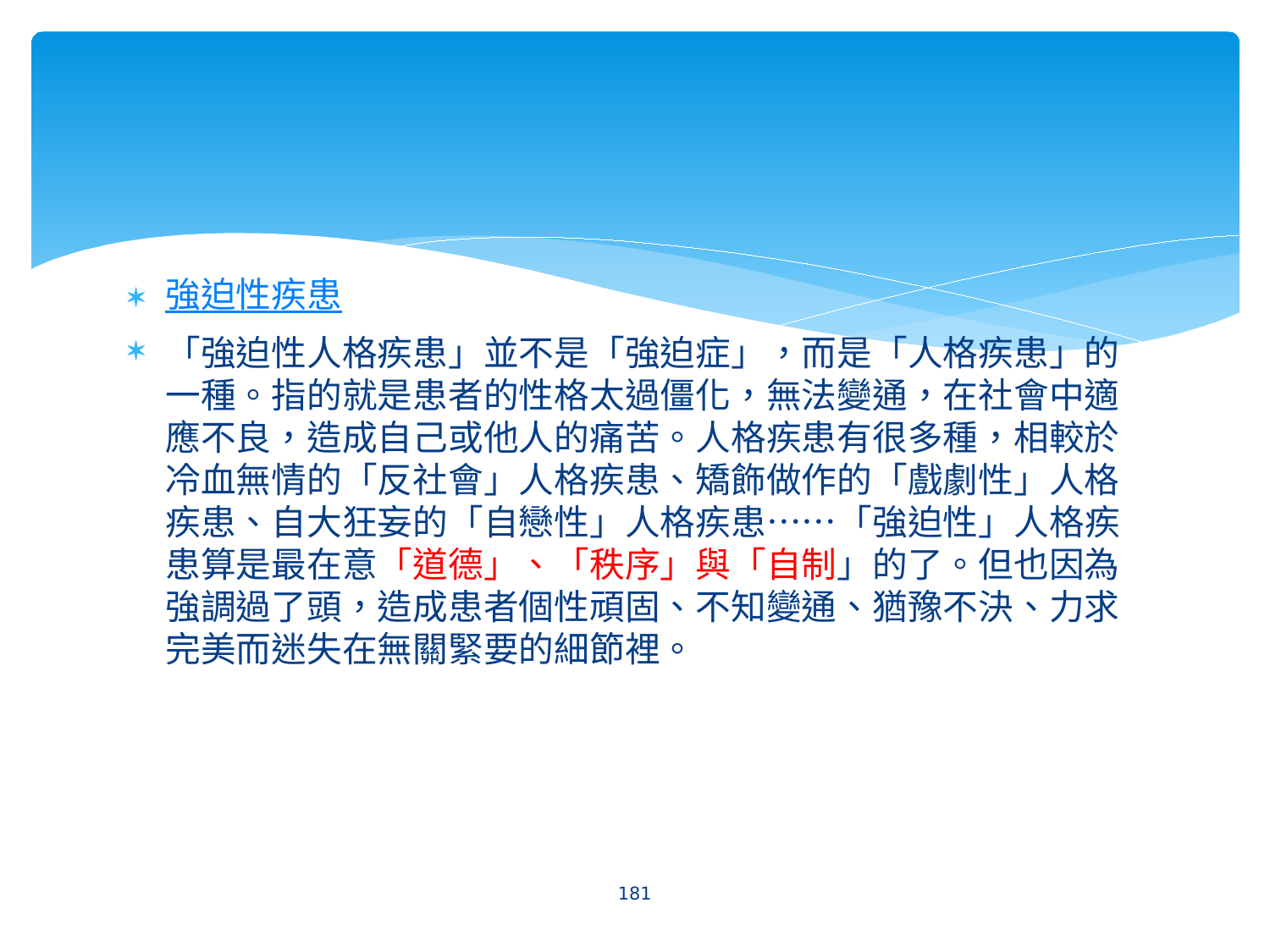

#
強迫性疾患
「強迫性人格疾患」並不是「強迫症」，而是「人格疾患」的一種。指的就是患者的性格太過僵化，無法變通，在社會中適應不良，造成自己或他人的痛苦。人格疾患有很多種，相較於冷血無情的「反社會」人格疾患、矯飾做作的「戲劇性」人格疾患、自大狂妄的「自戀性」人格疾患……「強迫性」人格疾患算是最在意「道德」、「秩序」與「自制」的了。但也因為強調過了頭，造成患者個性頑固、不知變通、猶豫不決、力求完美而迷失在無關緊要的細節裡。
181